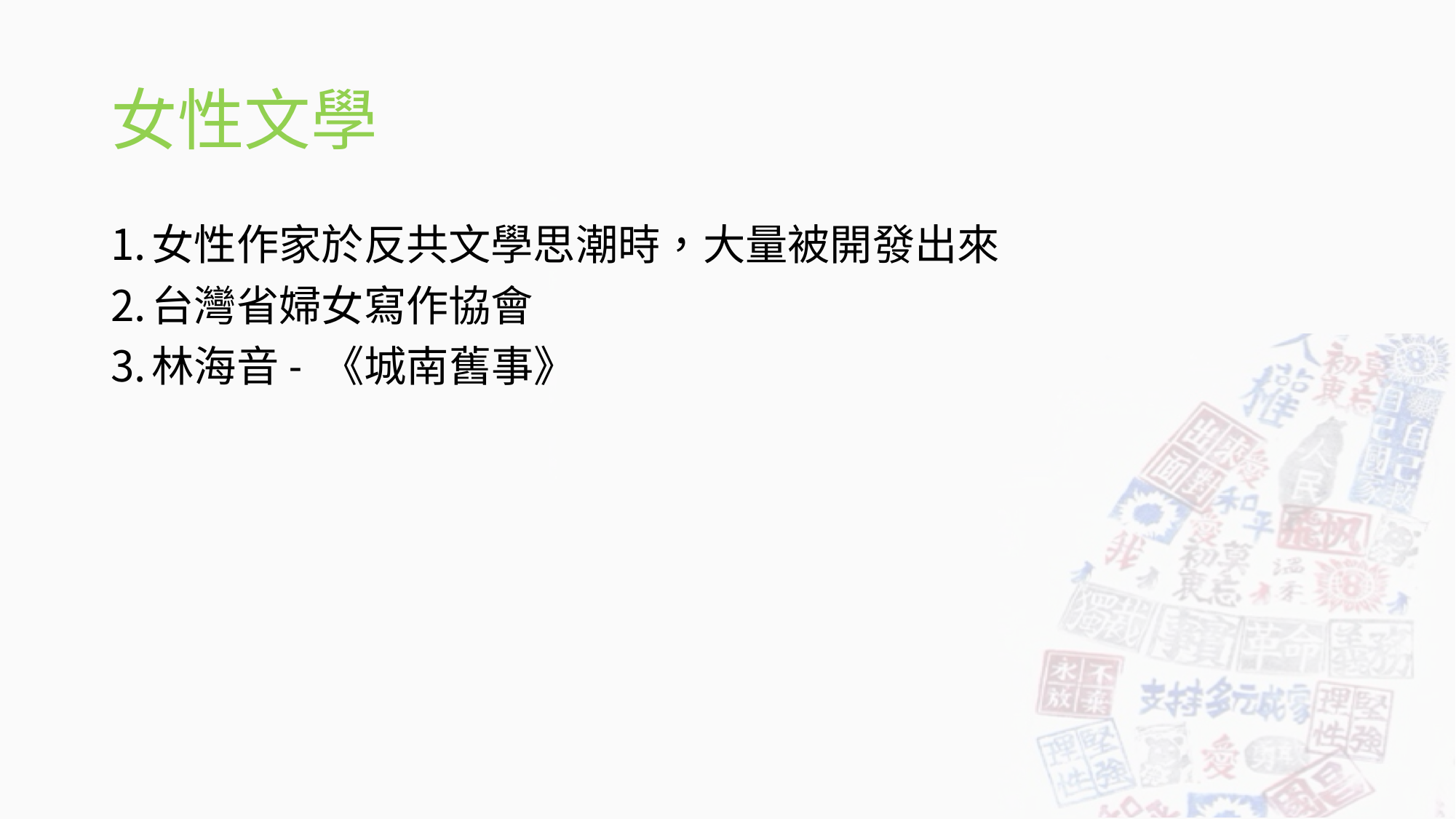

# 女性文學
女性作家於反共文學思潮時，大量被開發出來
台灣省婦女寫作協會
林海音- 《城南舊事》